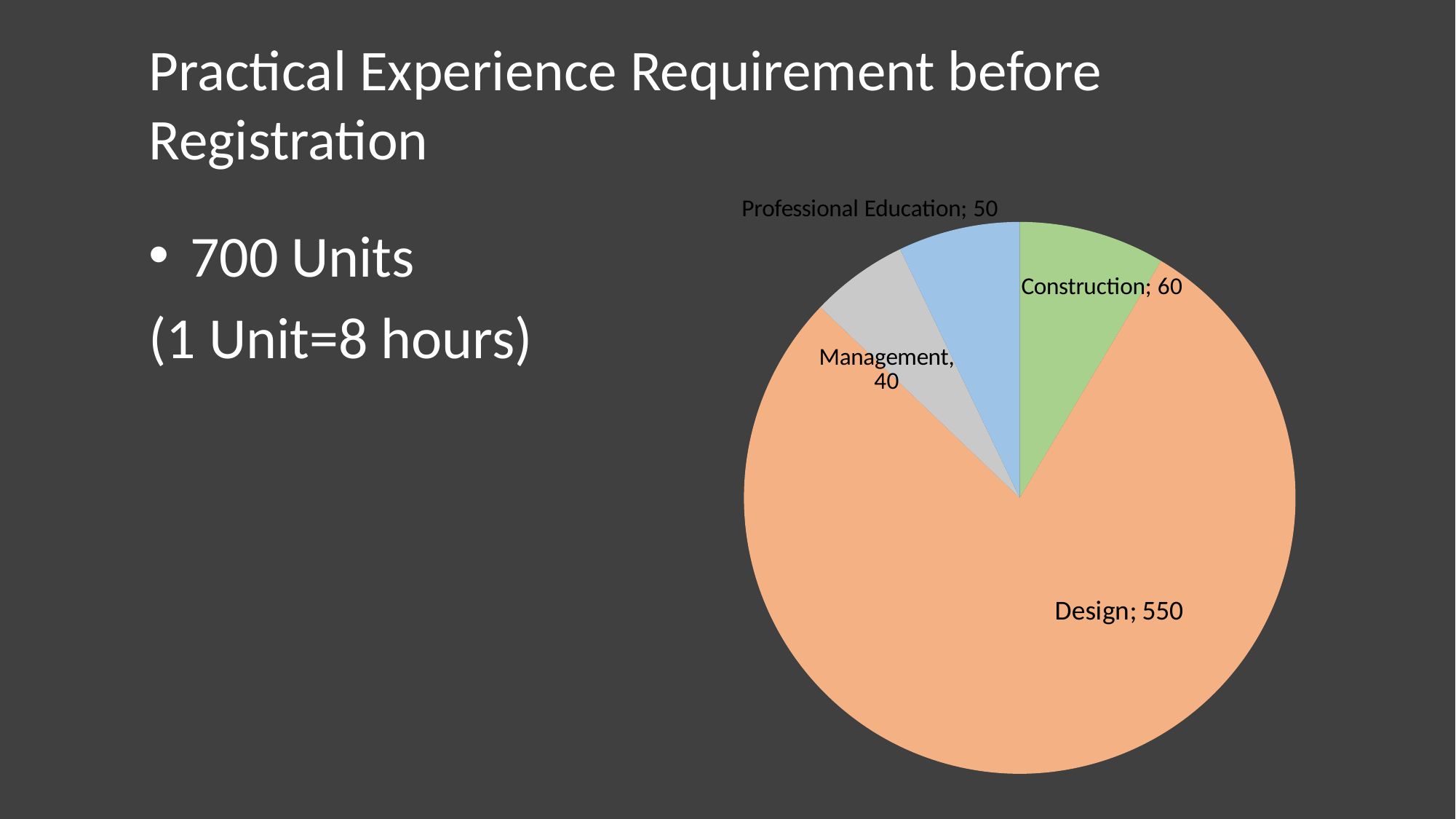

Practical Experience Requirement before Registration

### Chart

| Category | 列1 |
|---|---|
| Construction | 60.0 |
| Design | 550.0 |
| Management | 40.0 |
| Professional Education | 50.0 |
700 Units
(1 Unit=8 hours)
31